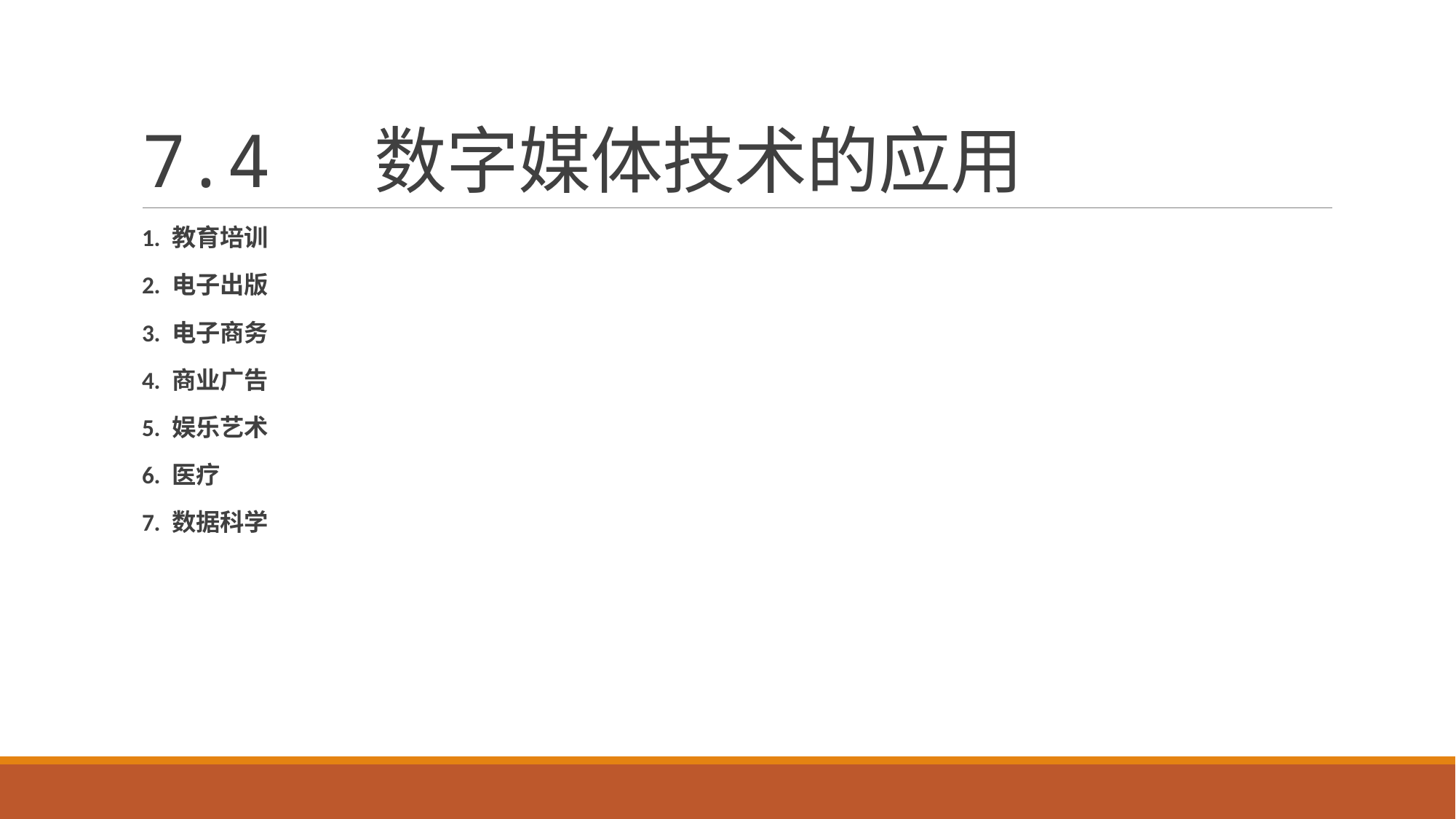

# 7.4  数字媒体技术的应用
1. 教育培训
2. 电子出版
3. 电子商务
4. 商业广告
5. 娱乐艺术
6. 医疗
7. 数据科学